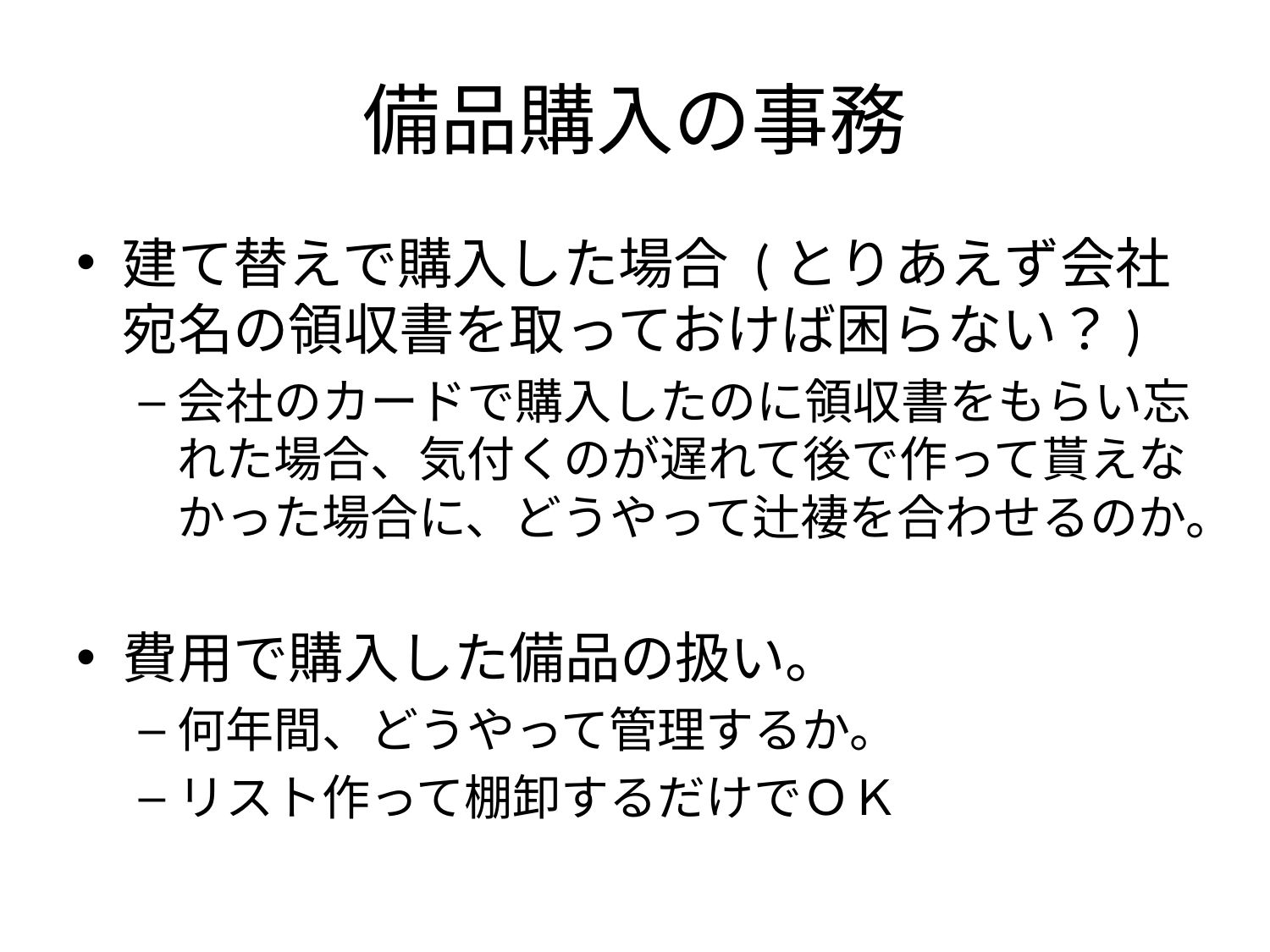

# 備品購入の事務
建て替えで購入した場合 (とりあえず会社宛名の領収書を取っておけば困らない？)
会社のカードで購入したのに領収書をもらい忘れた場合、気付くのが遅れて後で作って貰えなかった場合に、どうやって辻褄を合わせるのか。

費用で購入した備品の扱い。
何年間、どうやって管理するか。
リスト作って棚卸するだけでＯＫ